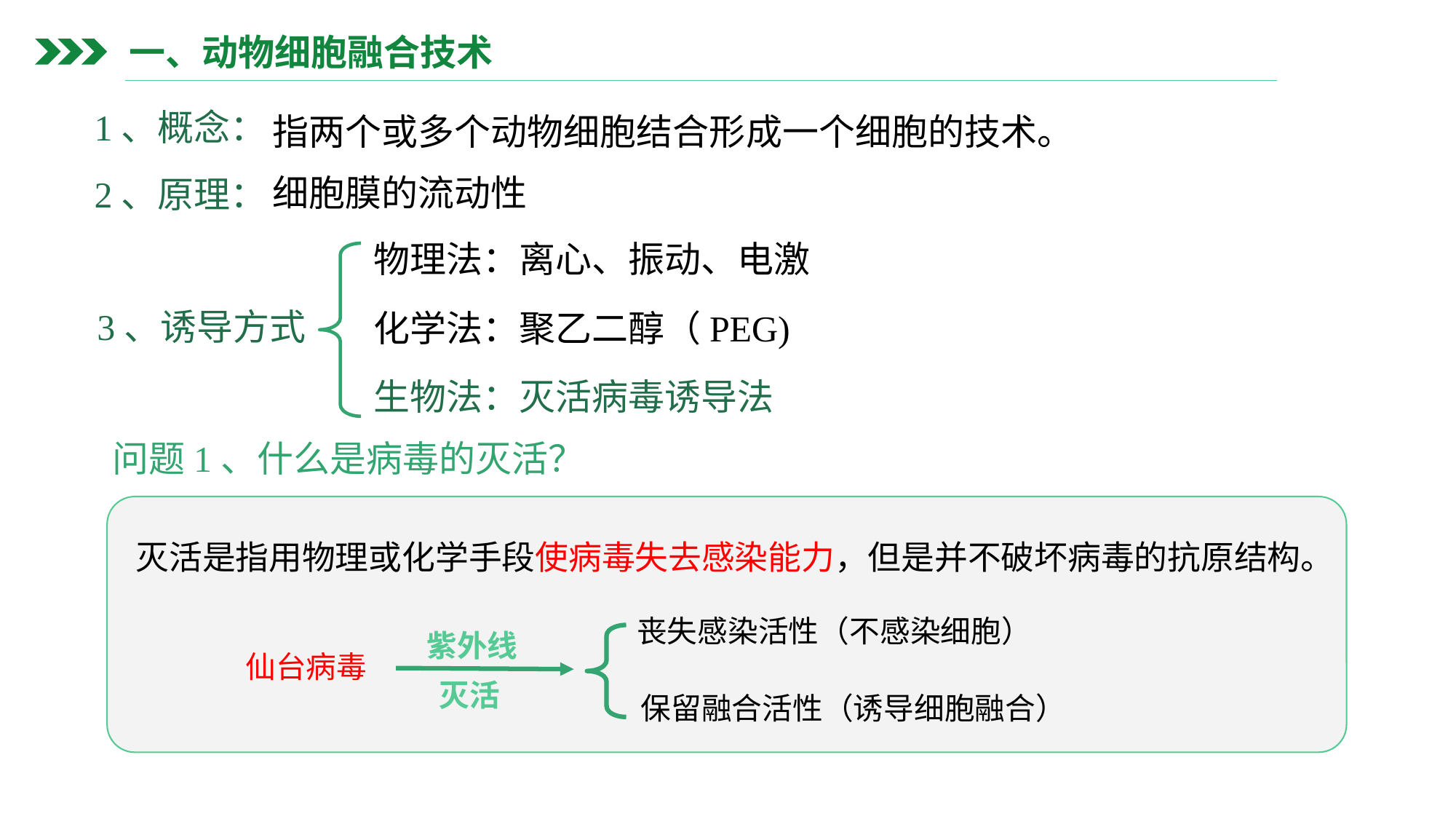

一、动物细胞融合技术

1、概念：
指两个或多个动物细胞结合形成一个细胞的技术。
细胞膜的流动性
2、原理：
物理法：离心、振动、电激

3、诱导方式
化学法：聚乙二醇（PEG)
生物法：灭活病毒诱导法
问题1、什么是病毒的灭活？

灭活是指用物理或化学手段使病毒失去感染能力，但是并不破坏病毒的抗原结构。
丧失感染活性（不感染细胞）
紫外线

灭活

仙台病毒
保留融合活性（诱导细胞融合）